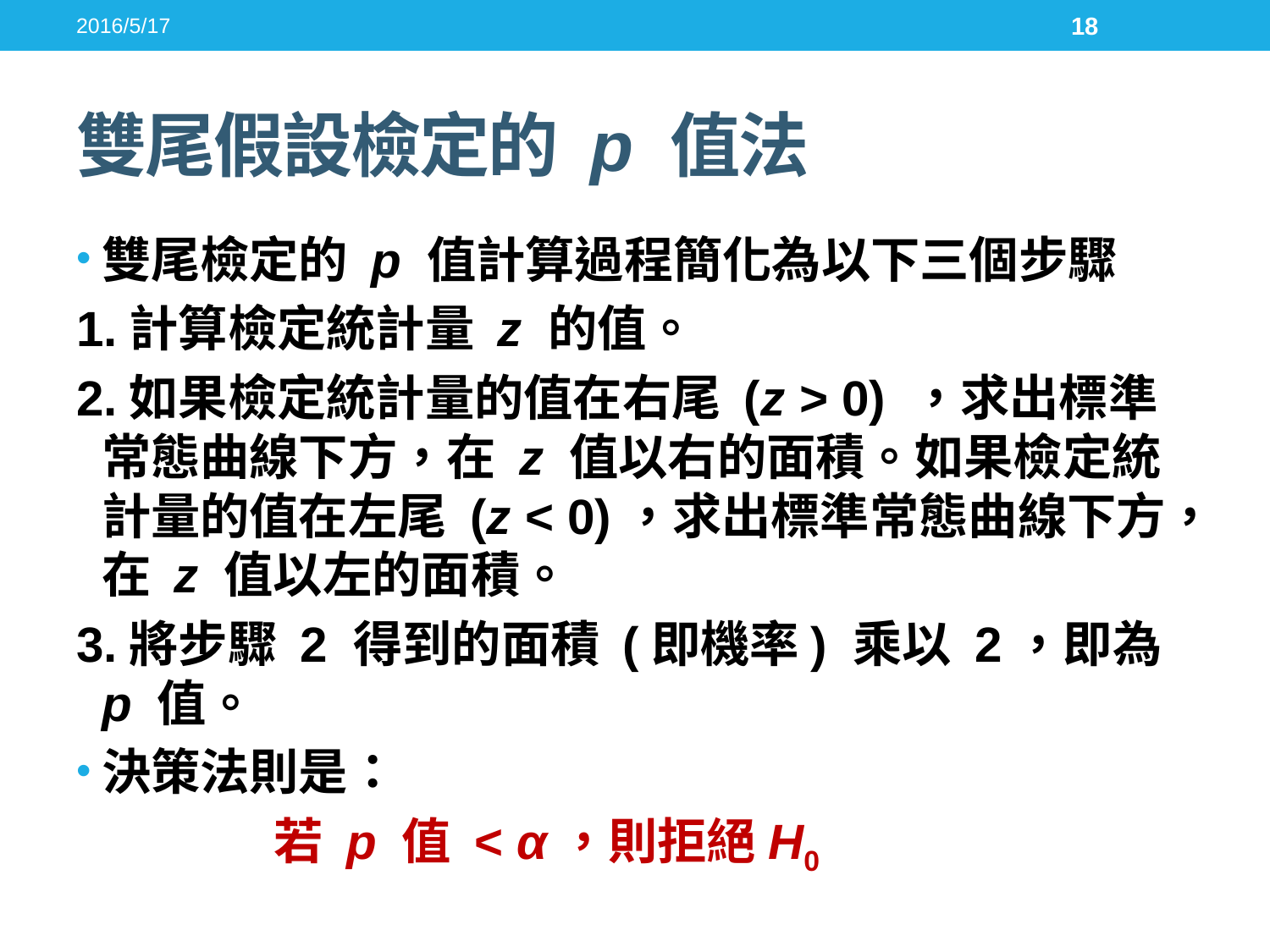

2016/5/17
18
# 雙尾假設檢定的 p 值法
雙尾檢定的 p 值計算過程簡化為以下三個步驟
1.計算檢定統計量 z 的值。
2.如果檢定統計量的值在右尾 (z > 0) ，求出標準常態曲線下方，在 z 值以右的面積。如果檢定統計量的值在左尾 (z < 0)，求出標準常態曲線下方，在 z 值以左的面積。
3.將步驟 2 得到的面積 (即機率) 乘以 2，即為 p 值。
決策法則是：
            	   若 p 值 < α，則拒絕H0